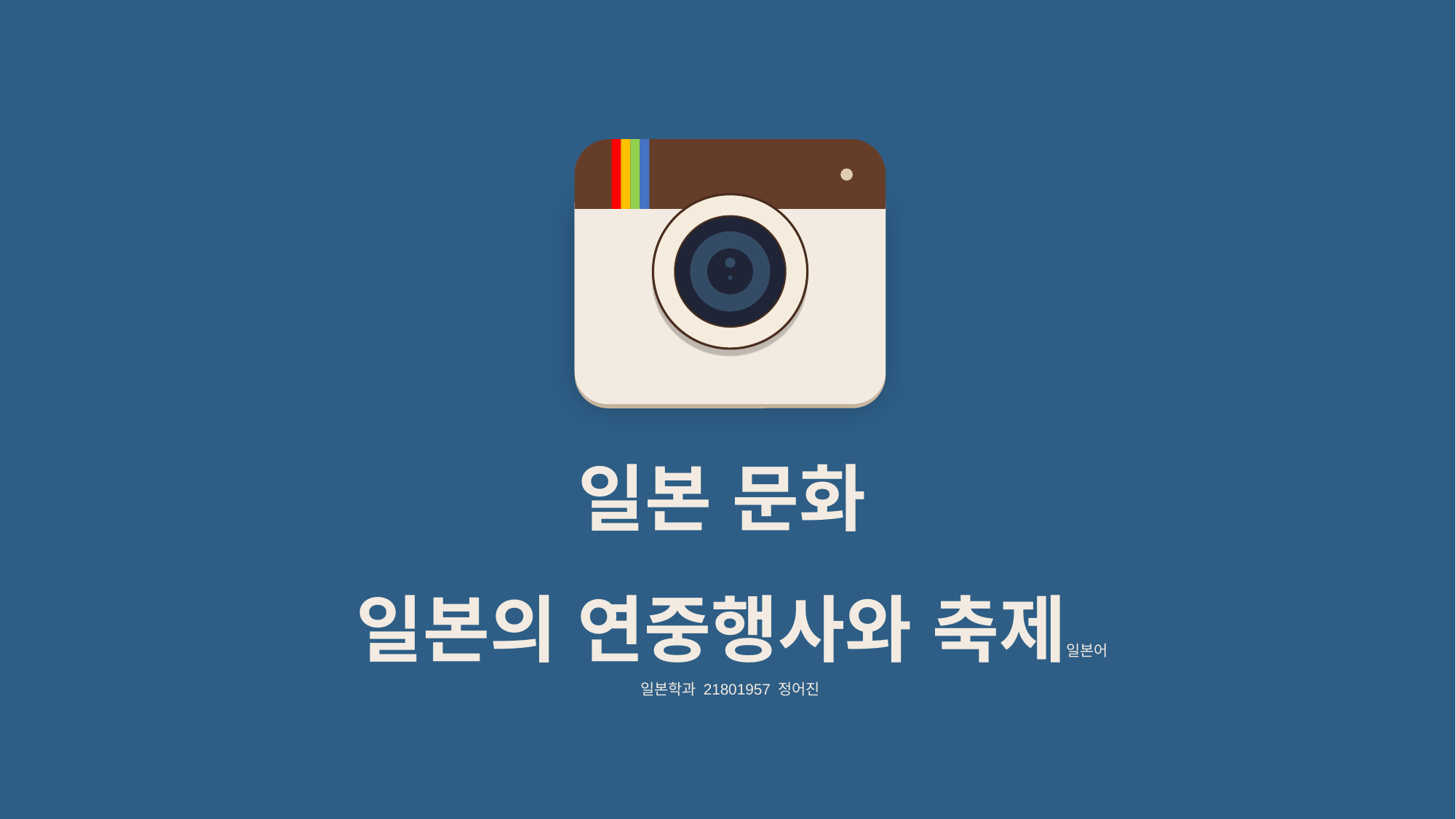

일본 문화
일본의 연중행사와 축제일본어 일본학과 21801957 정어진